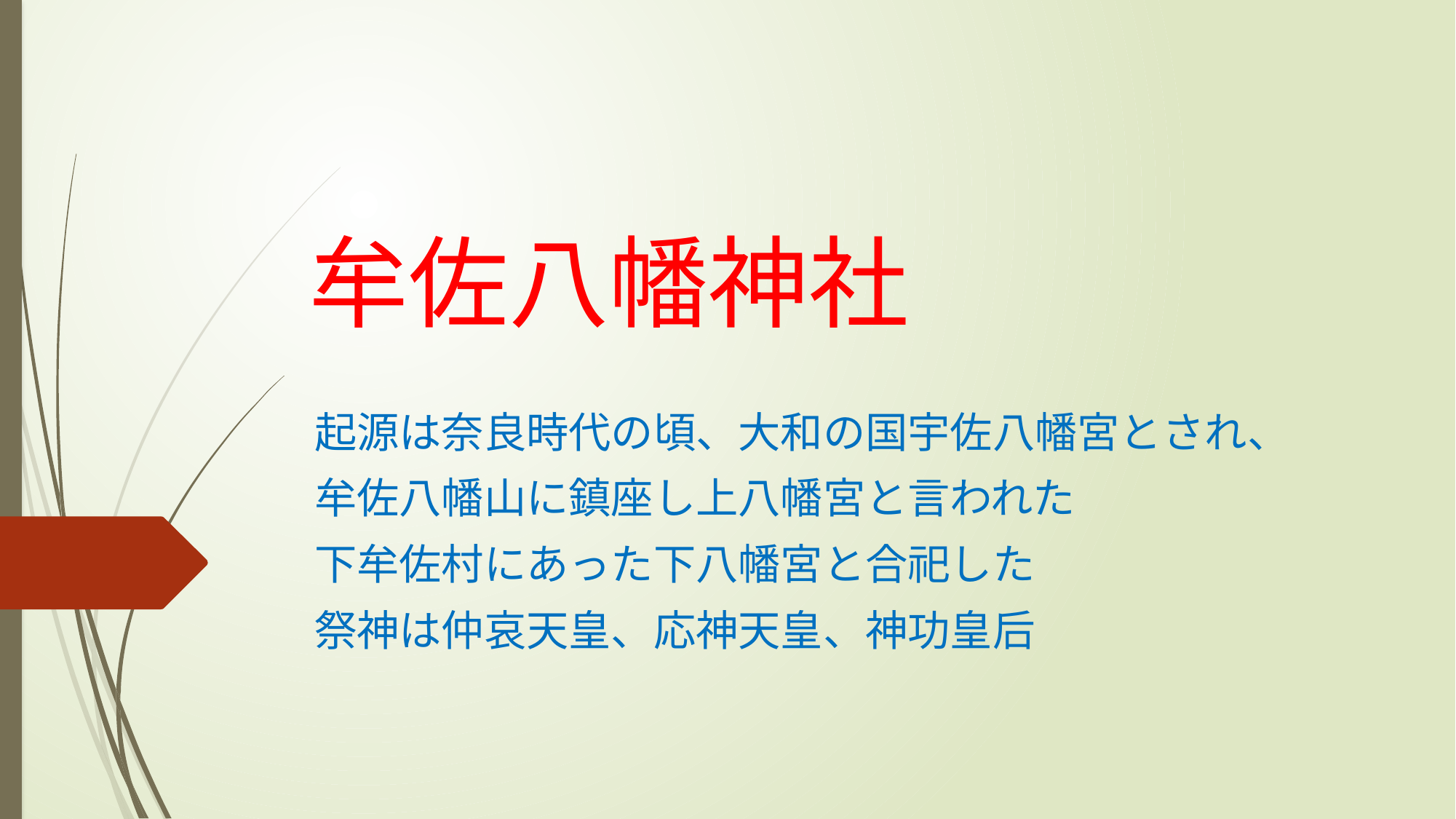

# 牟佐八幡神社
起源は奈良時代の頃、大和の国宇佐八幡宮とされ、
牟佐八幡山に鎮座し上八幡宮と言われた
下牟佐村にあった下八幡宮と合祀した
祭神は仲哀天皇、応神天皇、神功皇后